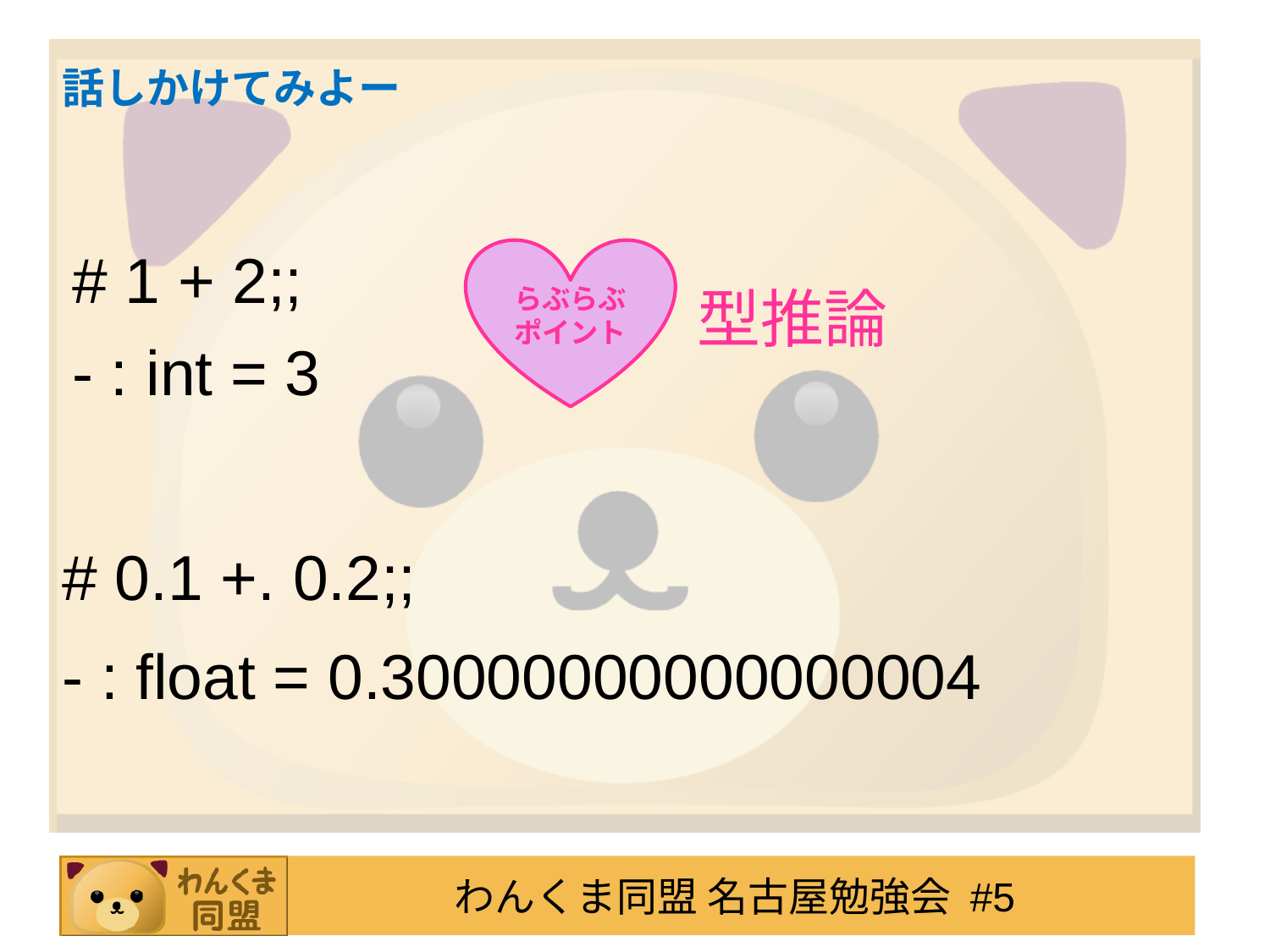

# 話しかけてみよー
# 1 + 2;;
らぶらぶ
ポイント
型推論
- : int = 3
# 0.1 +. 0.2;;
- : float = 0.30000000000000004